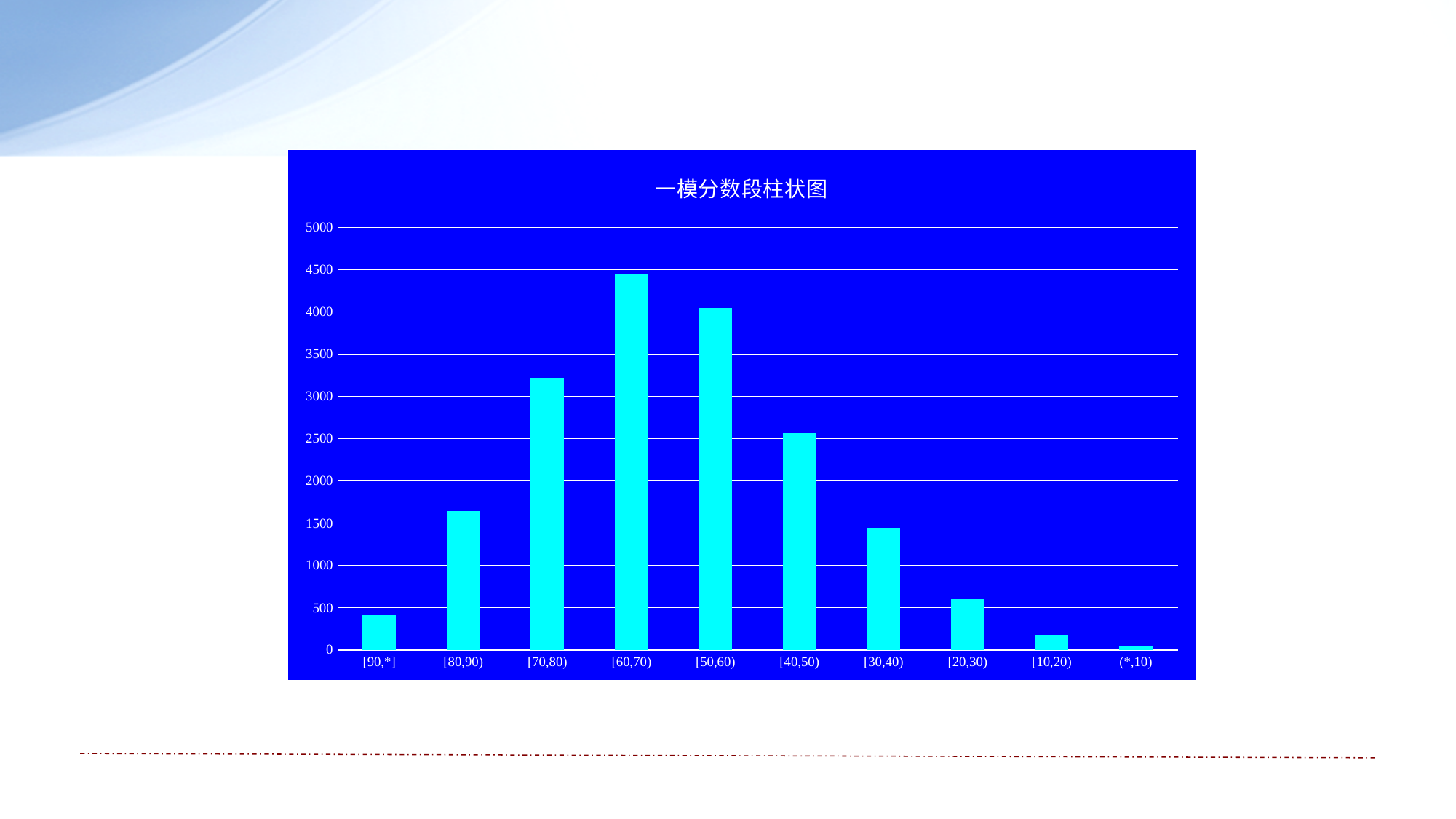

### Chart: 一模分数段柱状图

| Category | 本段 |
|---|---|
| [90,*] | 410.0 |
| [80,90) | 1647.0 |
| [70,80) | 3217.0 |
| [60,70) | 4452.0 |
| [50,60) | 4047.0 |
| [40,50) | 2568.0 |
| [30,40) | 1443.0 |
| [20,30) | 603.0 |
| [10,20) | 177.0 |
| (*,10) | 37.0 |